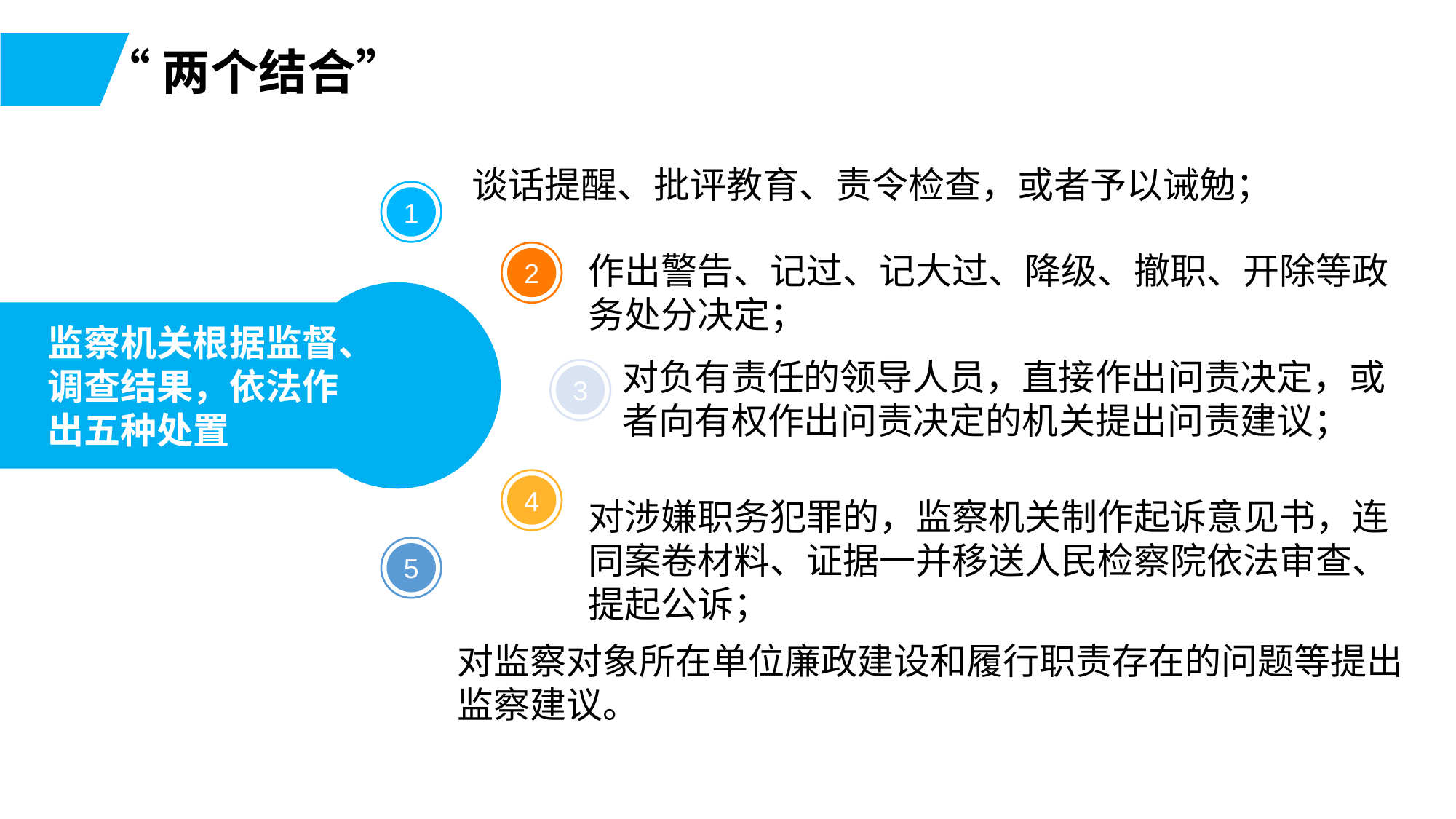

“两个结合”
谈话提醒、批评教育、责令检查，或者予以诫勉；
1
2
作出警告、记过、记大过、降级、撤职、开除等政务处分决定；
监察机关根据监督、调查结果，依法作出五种处置
对负有责任的领导人员，直接作出问责决定，或者向有权作出问责决定的机关提出问责建议；
3
4
对涉嫌职务犯罪的，监察机关制作起诉意见书，连同案卷材料、证据一并移送人民检察院依法审查、提起公诉；
5
对监察对象所在单位廉政建设和履行职责存在的问题等提出监察建议。